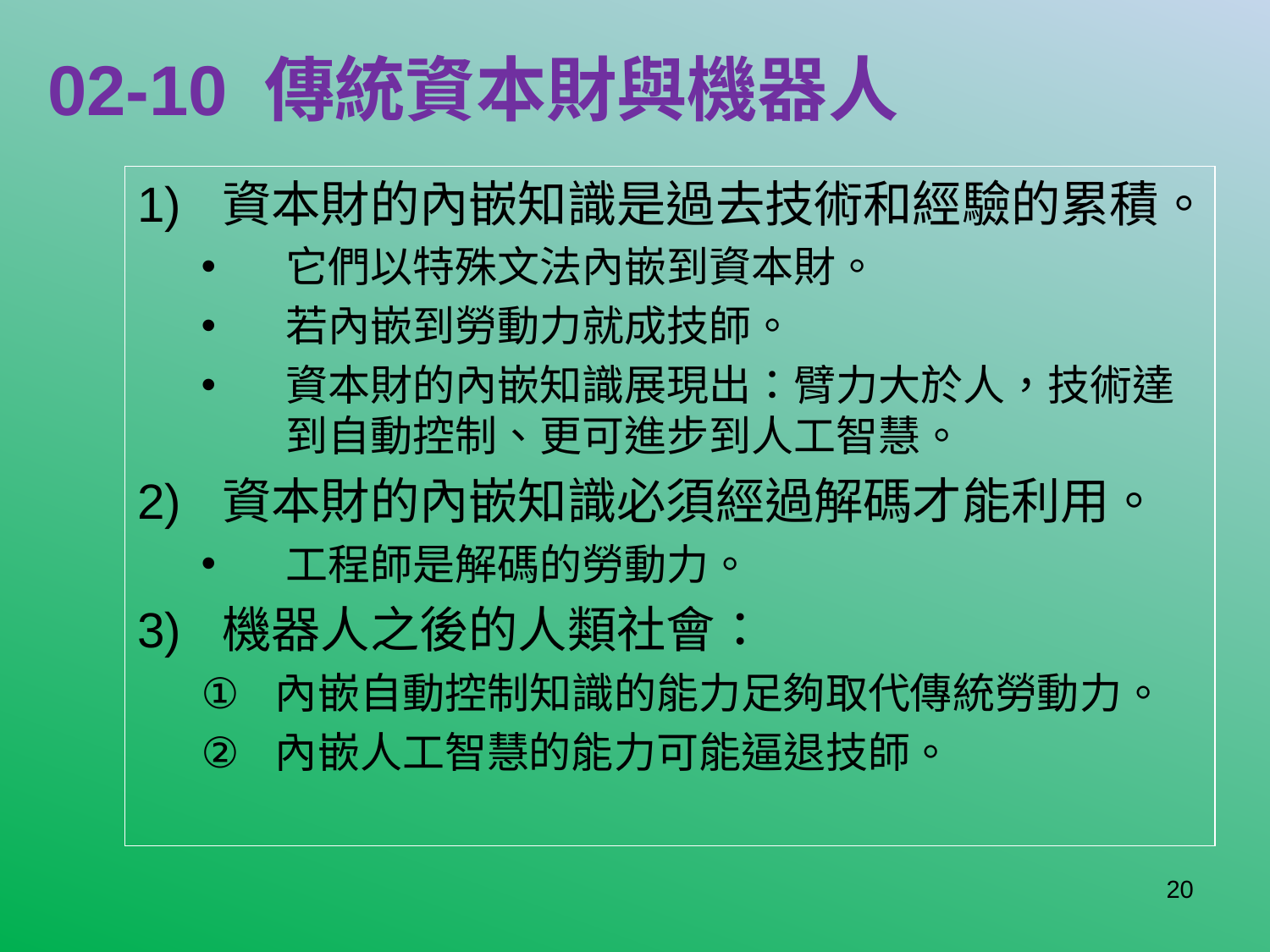

# 02-10 傳統資本財與機器人
資本財的內嵌知識是過去技術和經驗的累積。
它們以特殊文法內嵌到資本財。
若內嵌到勞動力就成技師。
資本財的內嵌知識展現出：臂力大於人，技術達到自動控制、更可進步到人工智慧。
資本財的內嵌知識必須經過解碼才能利用。
工程師是解碼的勞動力。
機器人之後的人類社會：
內嵌自動控制知識的能力足夠取代傳統勞動力。
內嵌人工智慧的能力可能逼退技師。
20